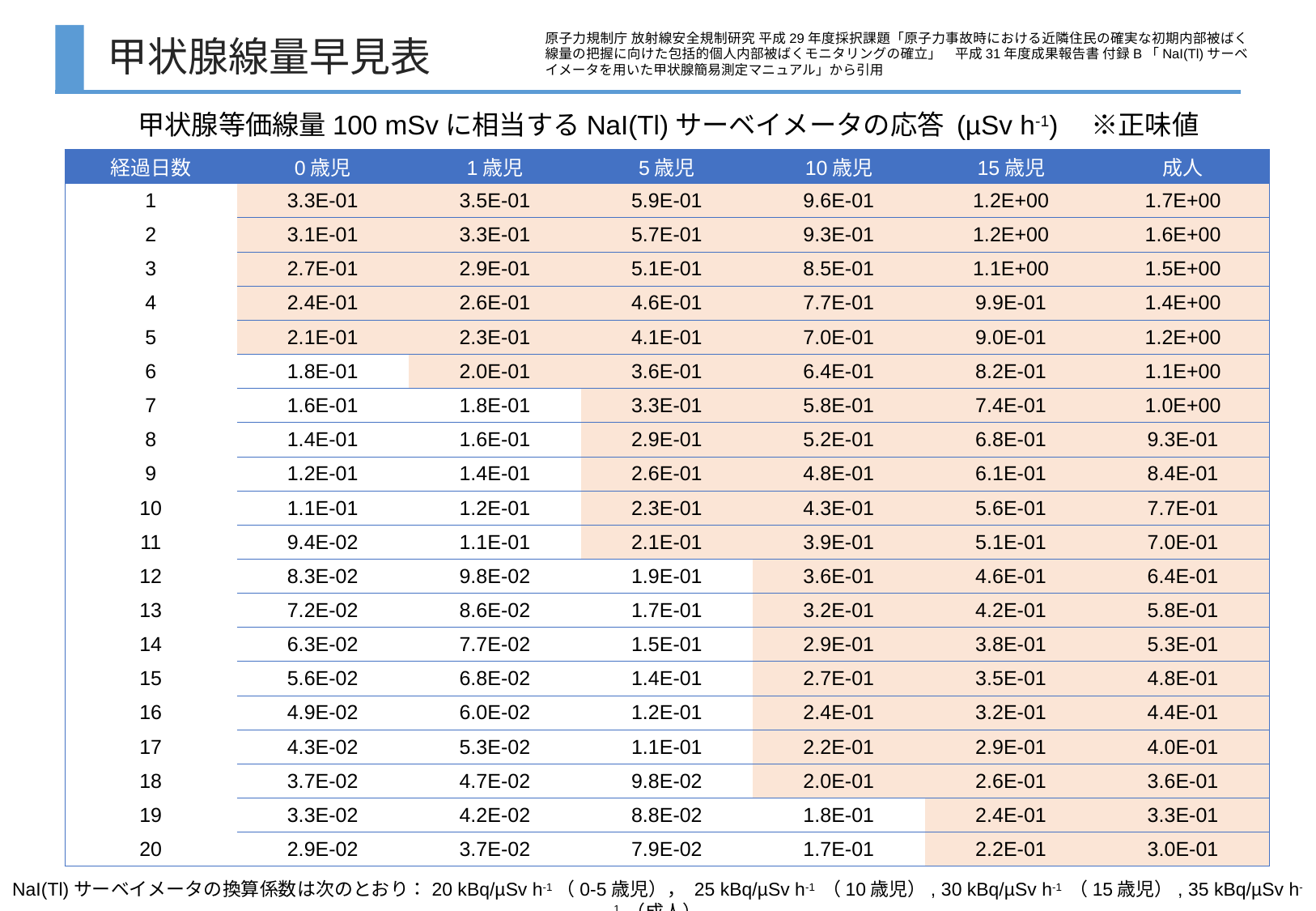

原子力規制庁 放射線安全規制研究 平成29年度採択課題「原子力事故時における近隣住民の確実な初期内部被ばく線量の把握に向けた包括的個人内部被ばくモニタリングの確立」　平成31年度成果報告書 付録B「NaI(Tl)サーベイメータを用いた甲状腺簡易測定マニュアル」から引用

甲状腺線量早見表
甲状腺等価線量100 mSvに相当するNaI(Tl)サーベイメータの応答 (µSv h-1)　※正味値
| 経過日数 | 0歳児 | 1歳児 | 5歳児 | 10歳児 | 15歳児 | 成人 |
| --- | --- | --- | --- | --- | --- | --- |
| 1 | 3.3E-01 | 3.5E-01 | 5.9E-01 | 9.6E-01 | 1.2E+00 | 1.7E+00 |
| 2 | 3.1E-01 | 3.3E-01 | 5.7E-01 | 9.3E-01 | 1.2E+00 | 1.6E+00 |
| 3 | 2.7E-01 | 2.9E-01 | 5.1E-01 | 8.5E-01 | 1.1E+00 | 1.5E+00 |
| 4 | 2.4E-01 | 2.6E-01 | 4.6E-01 | 7.7E-01 | 9.9E-01 | 1.4E+00 |
| 5 | 2.1E-01 | 2.3E-01 | 4.1E-01 | 7.0E-01 | 9.0E-01 | 1.2E+00 |
| 6 | 1.8E-01 | 2.0E-01 | 3.6E-01 | 6.4E-01 | 8.2E-01 | 1.1E+00 |
| 7 | 1.6E-01 | 1.8E-01 | 3.3E-01 | 5.8E-01 | 7.4E-01 | 1.0E+00 |
| 8 | 1.4E-01 | 1.6E-01 | 2.9E-01 | 5.2E-01 | 6.8E-01 | 9.3E-01 |
| 9 | 1.2E-01 | 1.4E-01 | 2.6E-01 | 4.8E-01 | 6.1E-01 | 8.4E-01 |
| 10 | 1.1E-01 | 1.2E-01 | 2.3E-01 | 4.3E-01 | 5.6E-01 | 7.7E-01 |
| 11 | 9.4E-02 | 1.1E-01 | 2.1E-01 | 3.9E-01 | 5.1E-01 | 7.0E-01 |
| 12 | 8.3E-02 | 9.8E-02 | 1.9E-01 | 3.6E-01 | 4.6E-01 | 6.4E-01 |
| 13 | 7.2E-02 | 8.6E-02 | 1.7E-01 | 3.2E-01 | 4.2E-01 | 5.8E-01 |
| 14 | 6.3E-02 | 7.7E-02 | 1.5E-01 | 2.9E-01 | 3.8E-01 | 5.3E-01 |
| 15 | 5.6E-02 | 6.8E-02 | 1.4E-01 | 2.7E-01 | 3.5E-01 | 4.8E-01 |
| 16 | 4.9E-02 | 6.0E-02 | 1.2E-01 | 2.4E-01 | 3.2E-01 | 4.4E-01 |
| 17 | 4.3E-02 | 5.3E-02 | 1.1E-01 | 2.2E-01 | 2.9E-01 | 4.0E-01 |
| 18 | 3.7E-02 | 4.7E-02 | 9.8E-02 | 2.0E-01 | 2.6E-01 | 3.6E-01 |
| 19 | 3.3E-02 | 4.2E-02 | 8.8E-02 | 1.8E-01 | 2.4E-01 | 3.3E-01 |
| 20 | 2.9E-02 | 3.7E-02 | 7.9E-02 | 1.7E-01 | 2.2E-01 | 3.0E-01 |
NaI(Tl)サーベイメータの換算係数は次のとおり：20 kBq/µSv h-1（0-5歳児）， 25 kBq/µSv h-1 （10歳児）, 30 kBq/µSv h-1 （15歳児）, 35 kBq/µSv h-1 （成人）